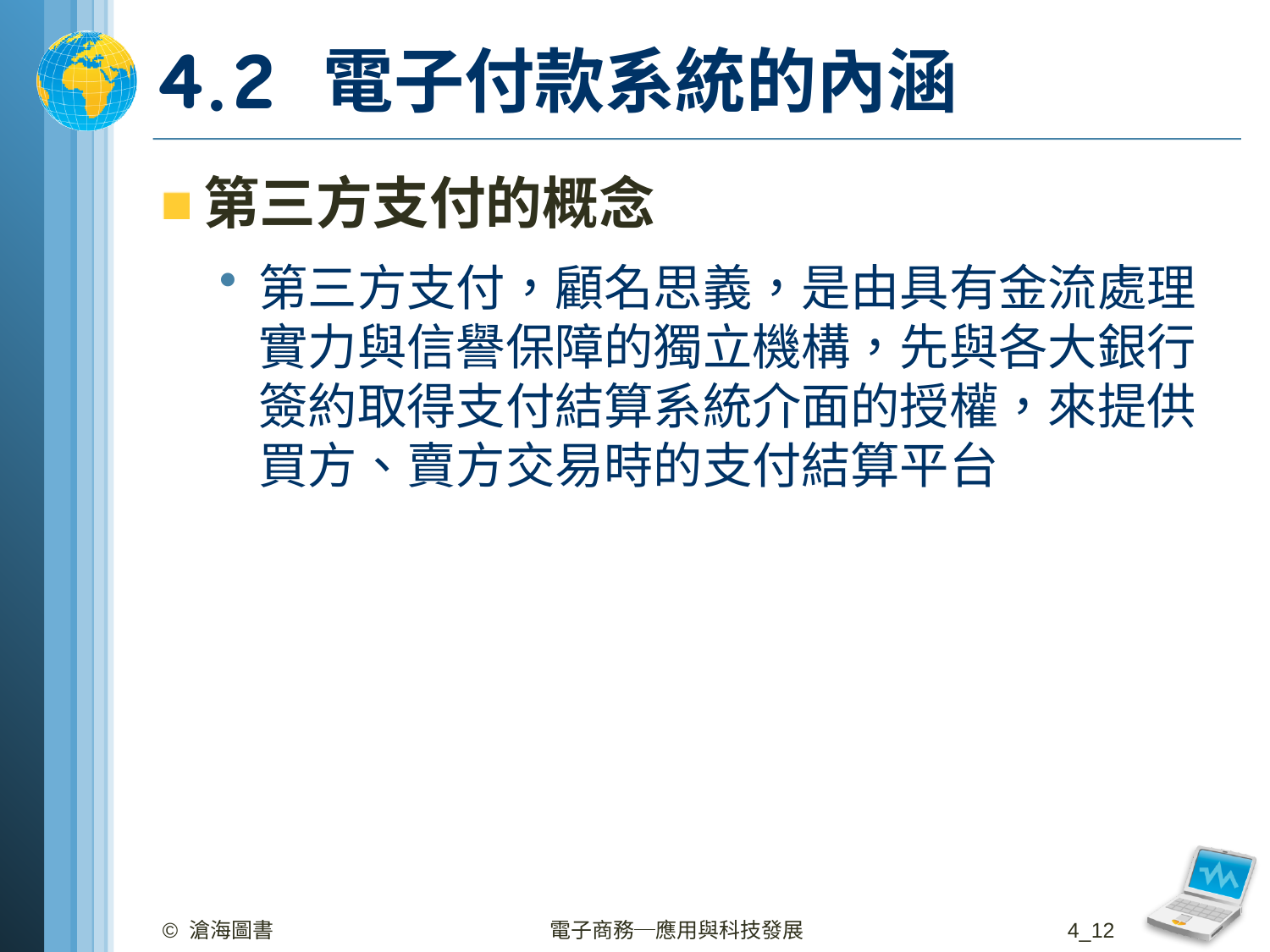

# 4.2 電子付款系統的內涵
第三方支付的概念
第三方支付，顧名思義，是由具有金流處理實力與信譽保障的獨立機構，先與各大銀行簽約取得支付結算系統介面的授權，來提供買方、賣方交易時的支付結算平台
© 滄海圖書
電子商務─應用與科技發展
4_12